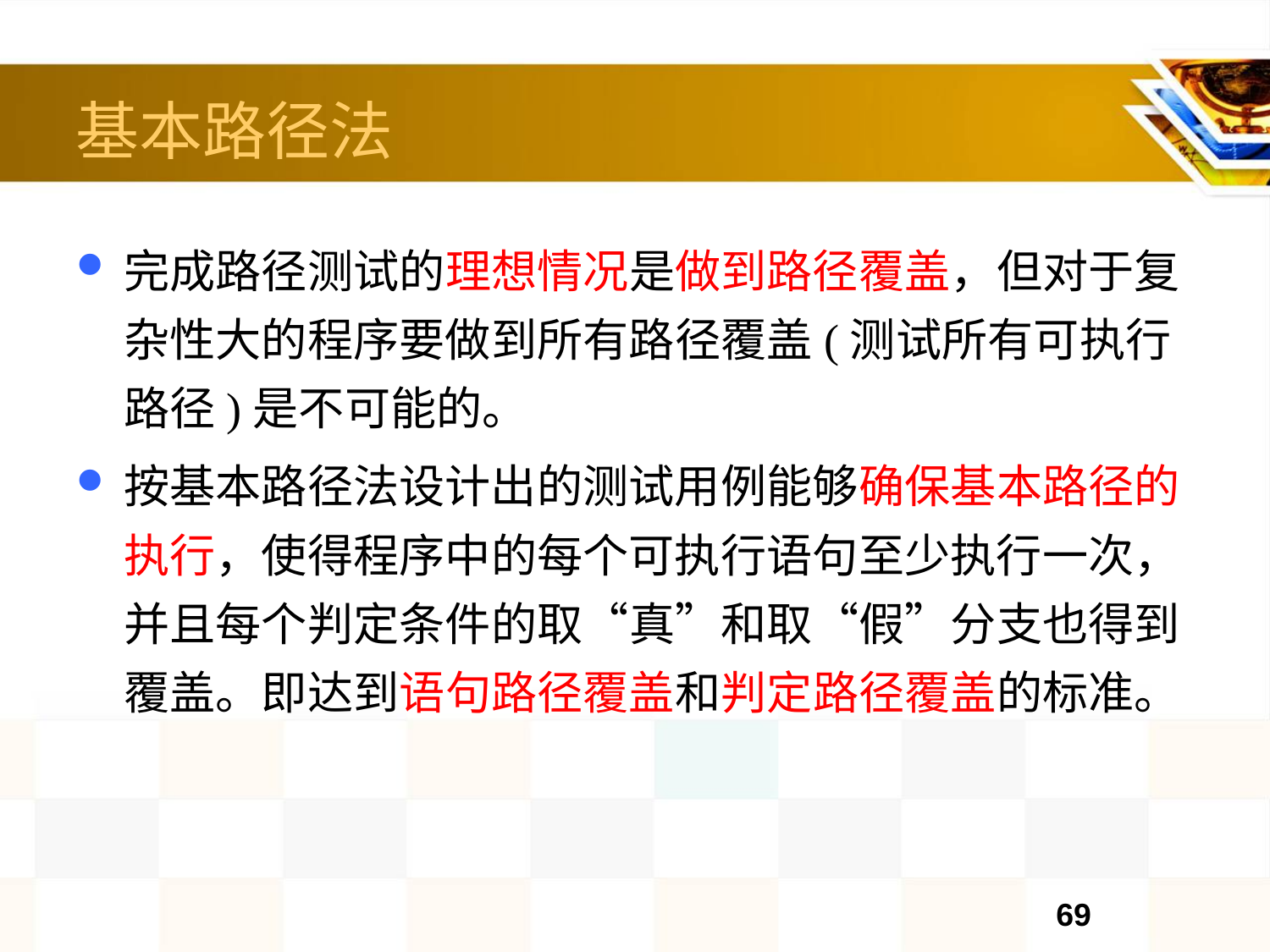

# 基本路径法
完成路径测试的理想情况是做到路径覆盖，但对于复杂性大的程序要做到所有路径覆盖(测试所有可执行路径)是不可能的。
按基本路径法设计出的测试用例能够确保基本路径的执行，使得程序中的每个可执行语句至少执行一次，并且每个判定条件的取“真”和取“假”分支也得到覆盖。即达到语句路径覆盖和判定路径覆盖的标准。